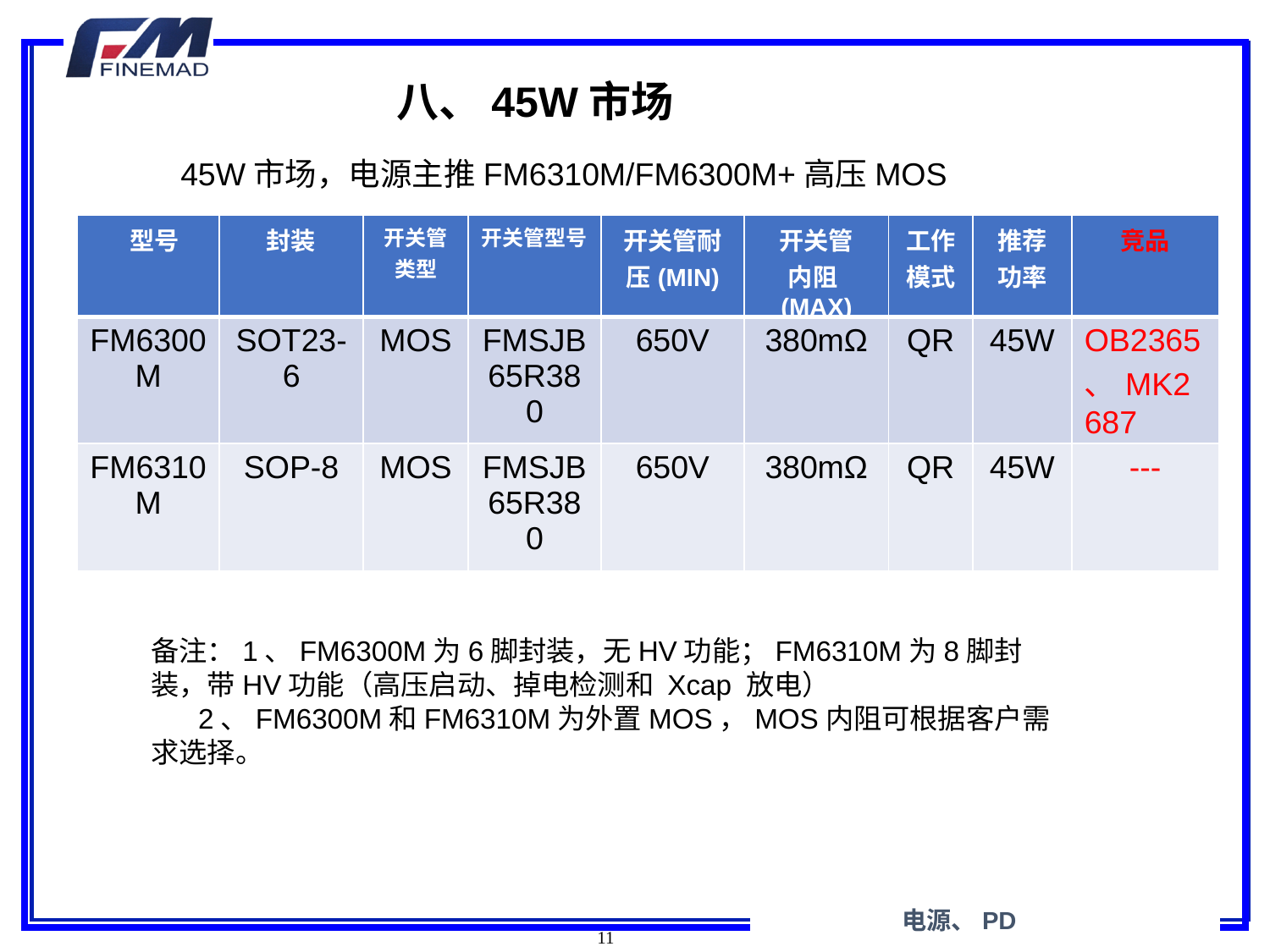

八、45W市场
45W市场，电源主推FM6310M/FM6300M+高压MOS
| 型号 | 封装 | 开关管类型 | 开关管型号 | 开关管耐压(MIN) | 开关管 内阻(MAX) | 工作模式 | 推荐功率 | 竞品 |
| --- | --- | --- | --- | --- | --- | --- | --- | --- |
| FM6300M | SOT23-6 | MOS | FMSJB65R380 | 650V | 380mΩ | QR | 45W | OB2365、MK2687 |
| FM6310M | SOP-8 | MOS | FMSJB65R380 | 650V | 380mΩ | QR | 45W | --- |
备注：1、FM6300M为6脚封装，无HV功能；FM6310M为8脚封装，带HV功能（高压启动、掉电检测和 Xcap 放电）
      2、FM6300M和FM6310M为外置MOS，MOS内阻可根据客户需求选择。
 电源、PD